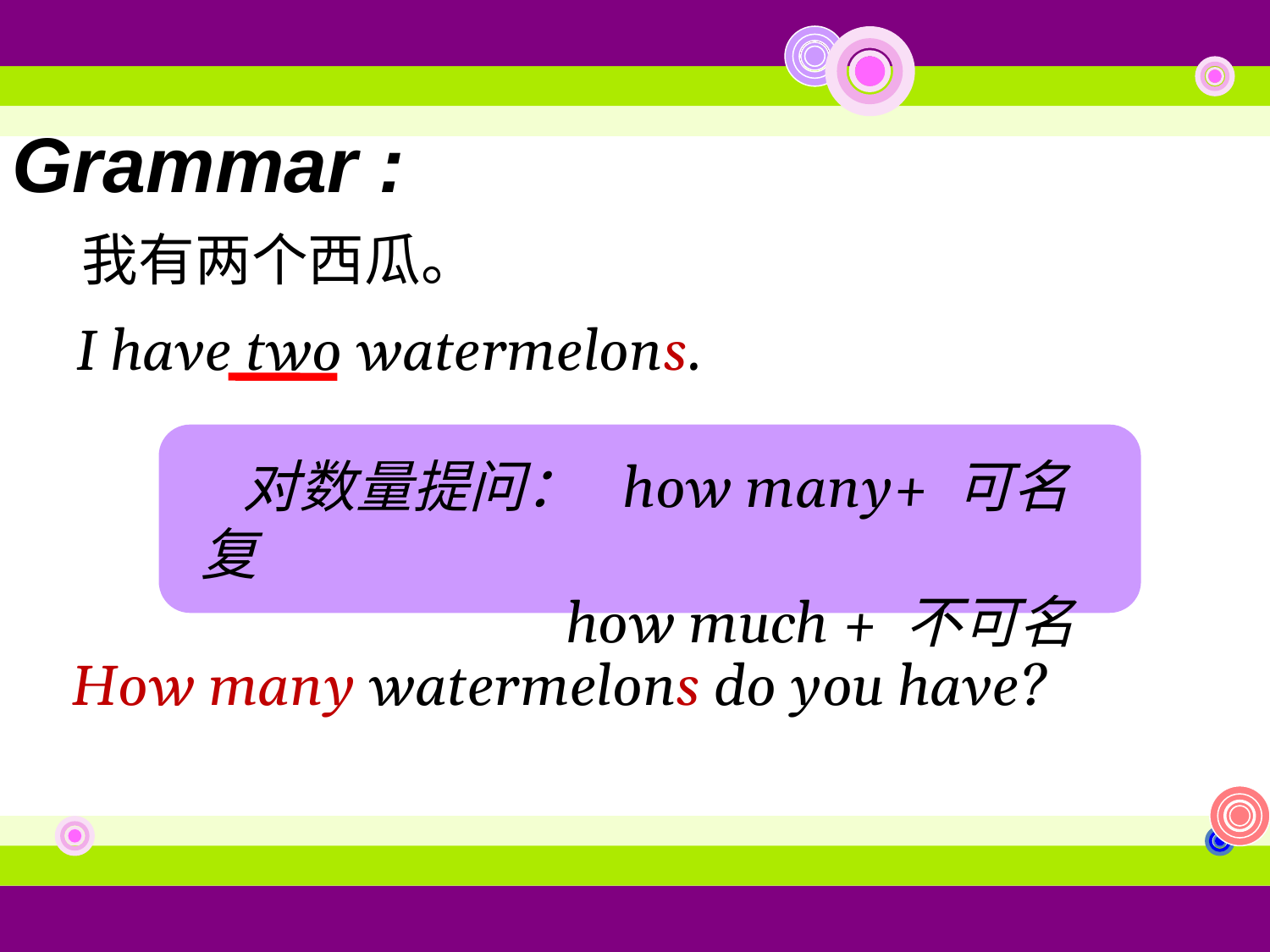

Grammar :
我有两个西瓜。
 I have two watermelons.

 对数量提问： how many+ 可名复
                           how much + 不可名
How many watermelons do you have?